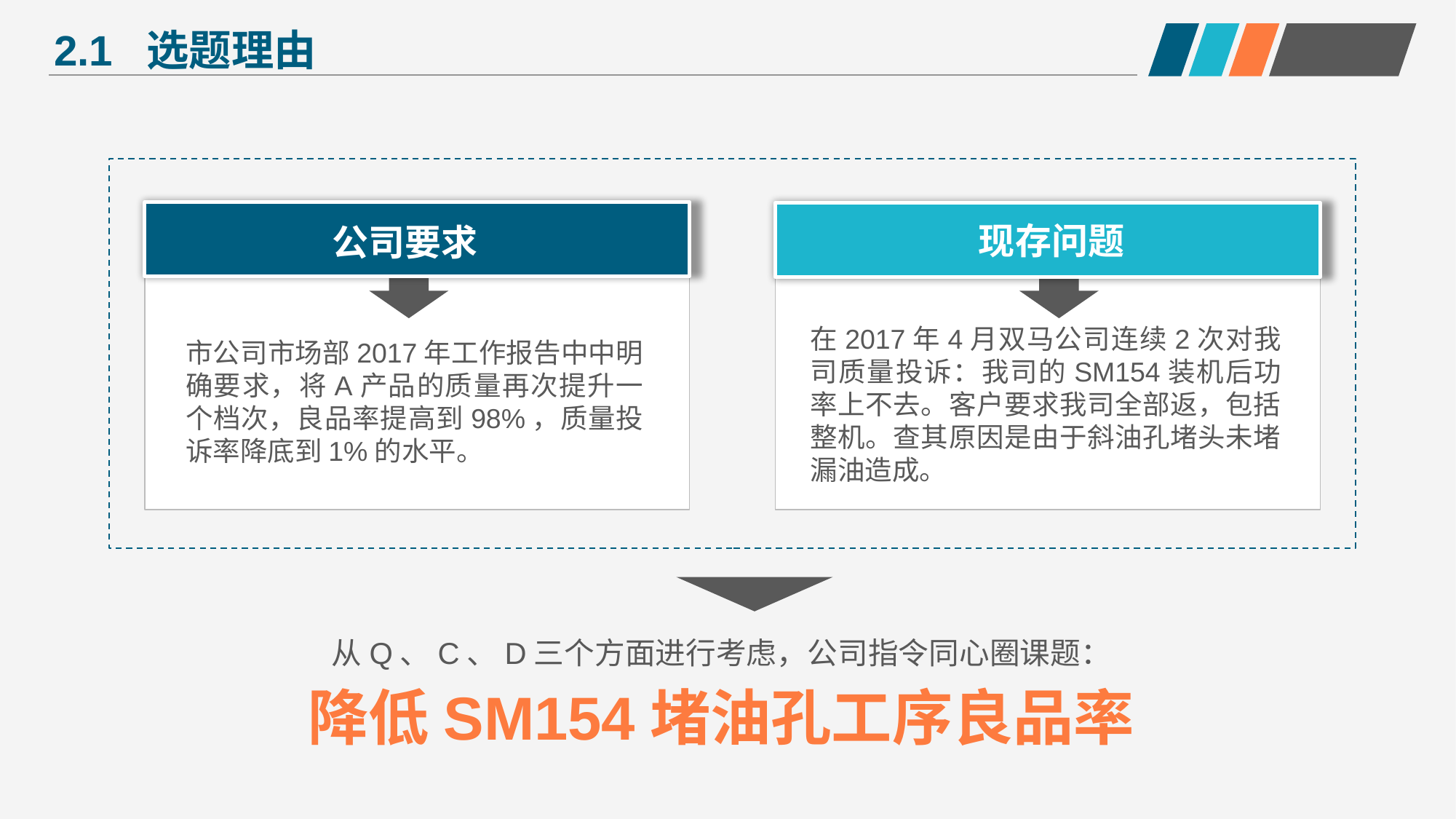

2.1  选题理由

现存问题
公司要求

在2017年4月双马公司连续2次对我司质量投诉：我司的SM154装机后功率上不去。客户要求我司全部返，包括整机。查其原因是由于斜油孔堵头未堵漏油造成。
市公司市场部2017年工作报告中中明确要求，将A产品的质量再次提升一个档次，良品率提高到98%，质量投诉率降底到1%的水平。

从Q、C、D三个方面进行考虑，公司指令同心圈课题：
降低SM154堵油孔工序良品率